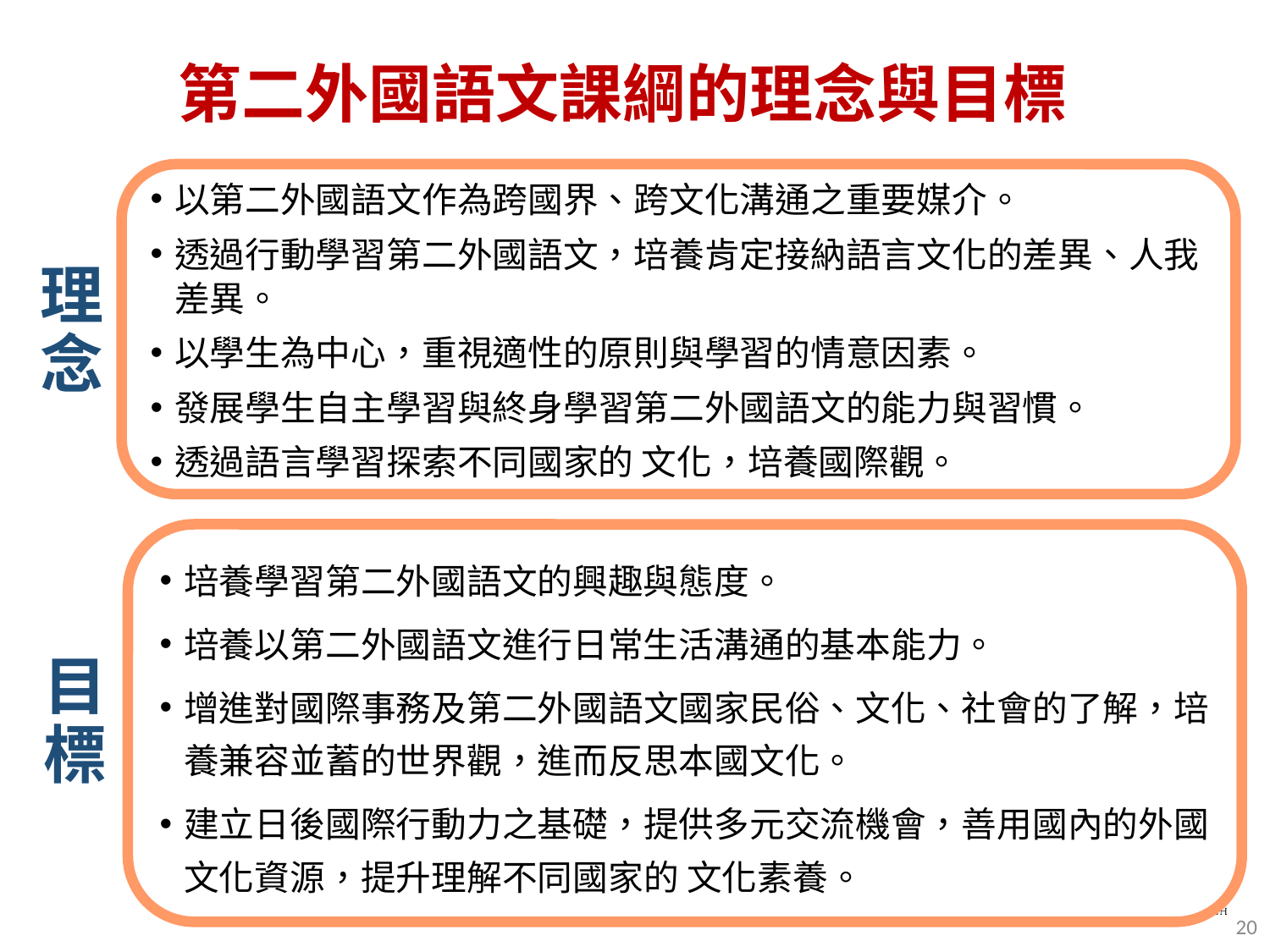

# 第二外國語文課綱的理念與目標
以第二外國語文作為跨國界、跨文化溝通之重要媒介。
透過行動學習第二外國語文，培養肯定接納語言文化的差異、人我差異。
以學生為中心，重視適性的原則與學習的情意因素。
發展學生自主學習與終身學習第二外國語文的能力與習慣。
透過語言學習探索不同國家的 文化，培養國際觀。

理念
培養學習第二外國語文的興趣與態度。
培養以第二外國語文進行日常生活溝通的基本能力。
增進對國際事務及第二外國語文國家民俗、文化、社會的了解，培養兼容並蓄的世界觀，進而反思本國文化。
建立日後國際行動力之基礎，提供多元交流機會，善用國內的外國文化資源，提升理解不同國家的 文化素養。
目標
20